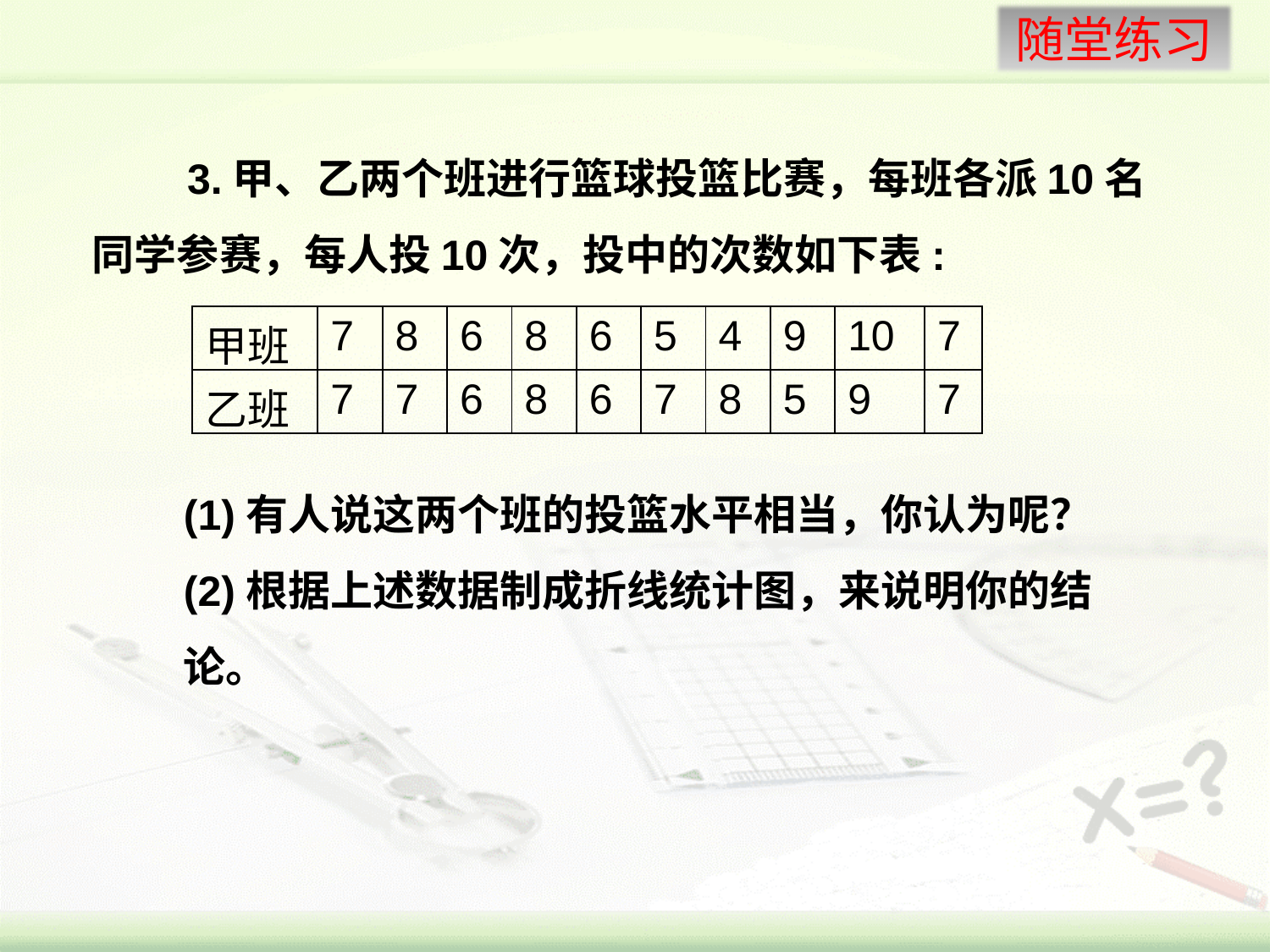

3.甲、乙两个班进行篮球投篮比赛，每班各派10名同学参赛，每人投10次，投中的次数如下表:
| 甲班 | 7 | 8 | 6 | 8 | 6 | 5 | 4 | 9 | 10 | 7 |
| --- | --- | --- | --- | --- | --- | --- | --- | --- | --- | --- |
| 乙班 | 7 | 7 | 6 | 8 | 6 | 7 | 8 | 5 | 9 | 7 |
(1)有人说这两个班的投篮水平相当，你认为呢？
(2)根据上述数据制成折线统计图，来说明你的结论。